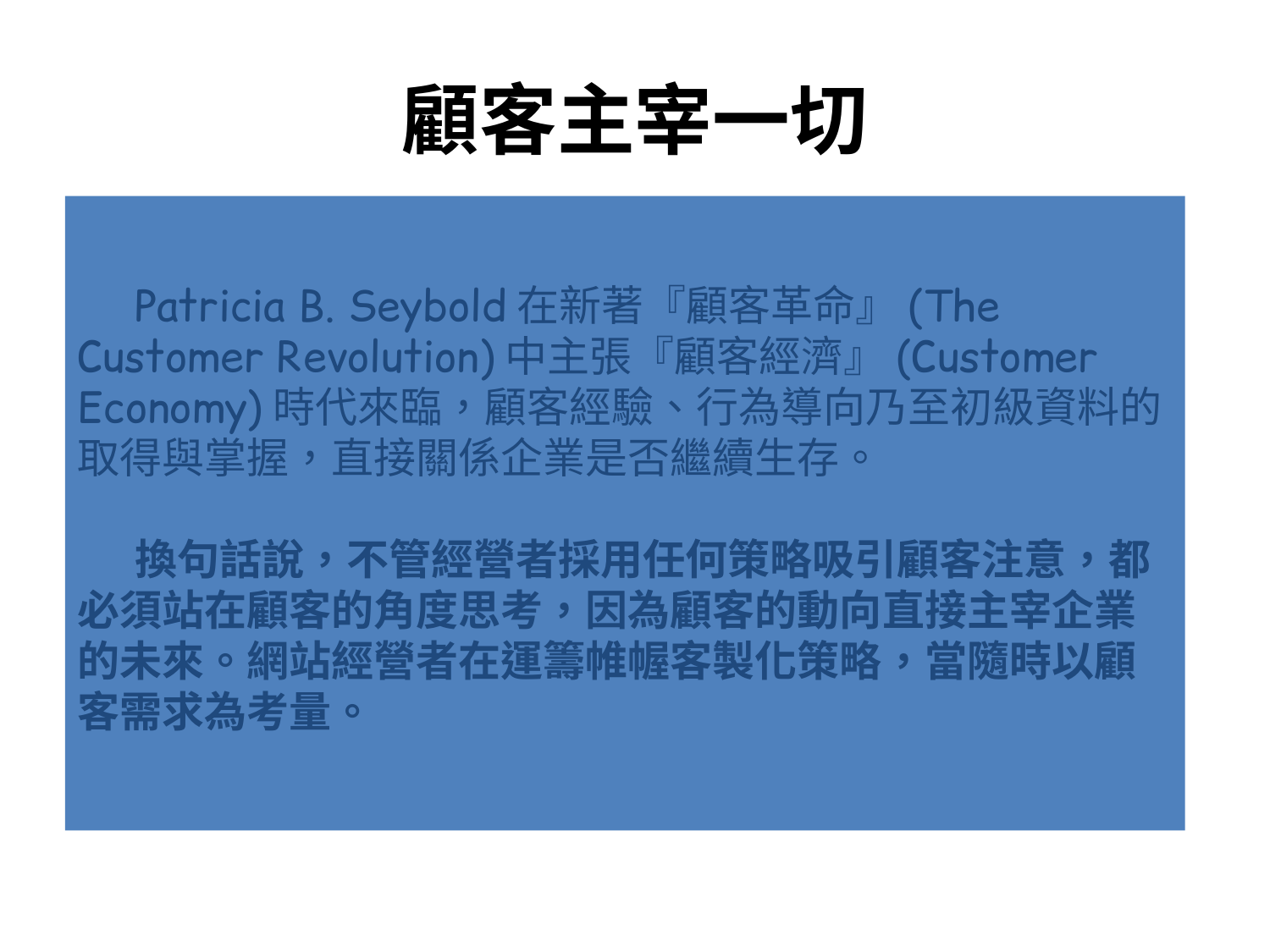

# 顧客主宰一切

      Patricia B. Seybold在新著『顧客革命』(The Customer Revolution)中主張『顧客經濟』(Customer Economy)時代來臨，顧客經驗、行為導向乃至初級資料的取得與掌握，直接關係企業是否繼續生存。

     換句話說，不管經營者採用任何策略吸引顧客注意，都必須站在顧客的角度思考，因為顧客的動向直接主宰企業的未來。網站經營者在運籌帷幄客製化策略，當隨時以顧客需求為考量。